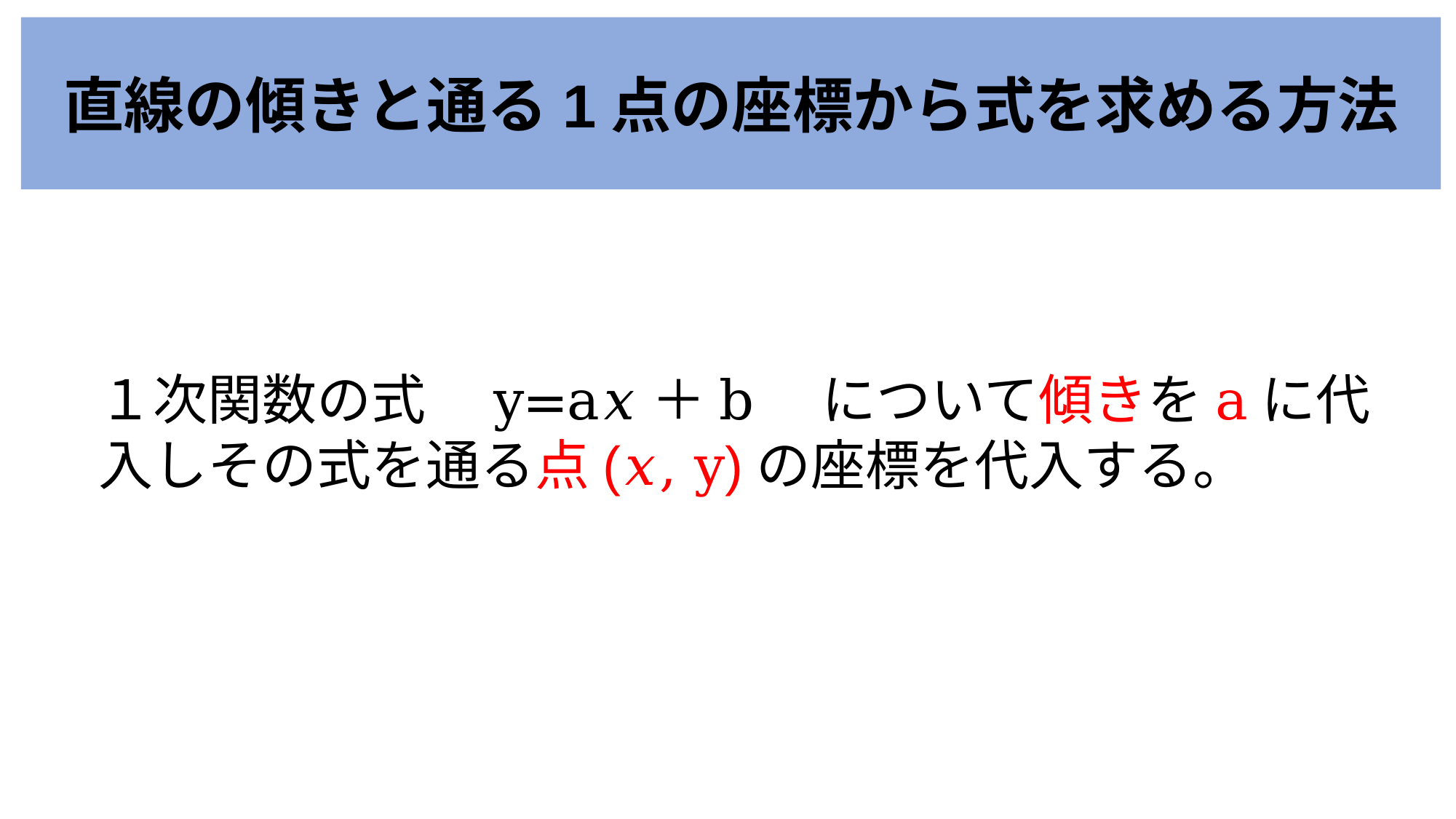

直線の傾きと通る1点の座標から式を求める方法
１次関数の式　y=a𝑥＋b　について傾きをaに代入しその式を通る点(𝑥, y)の座標を代入する。